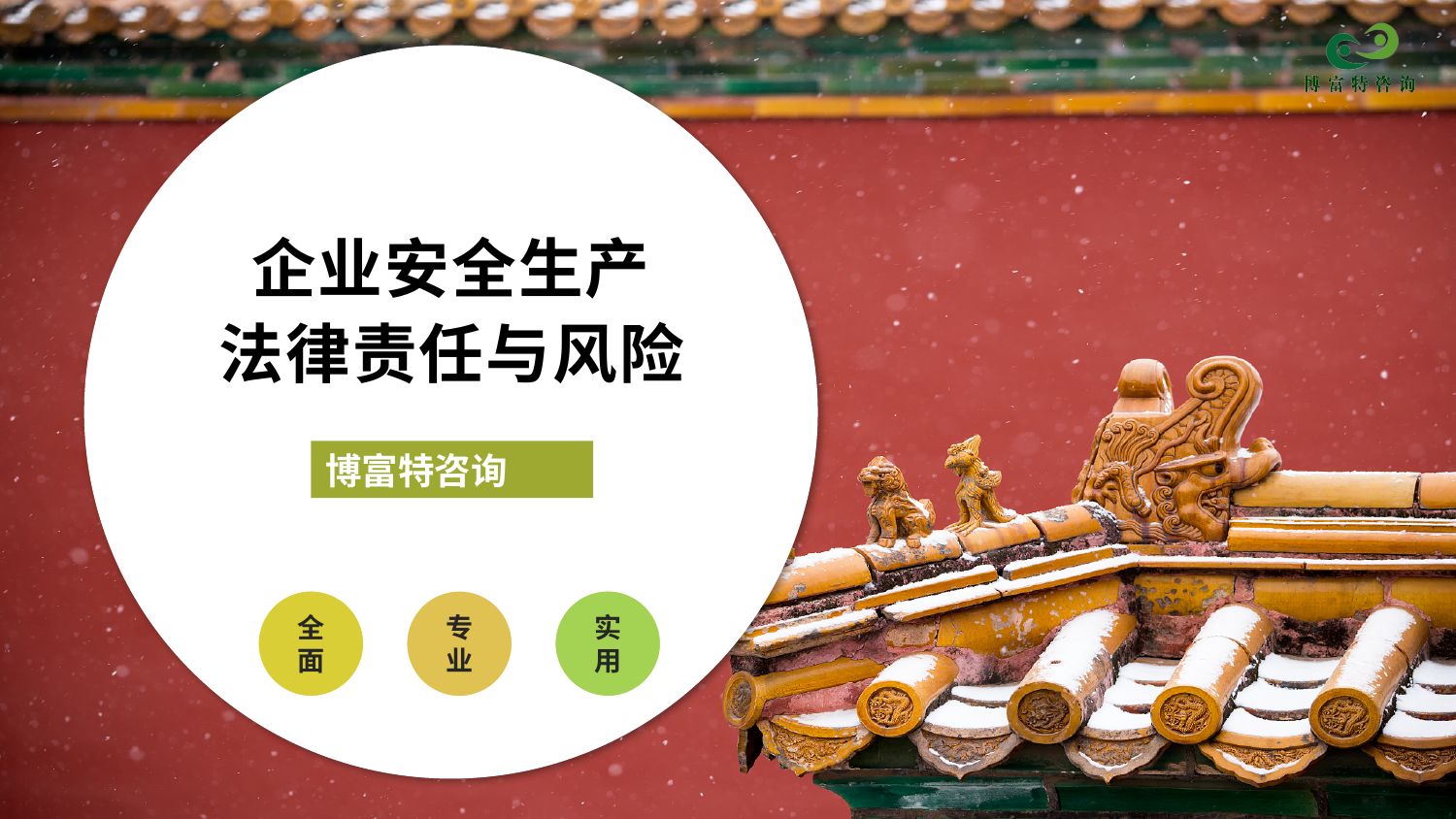

# 企业安全生产 法律责任与风险
博富特咨询
全面
实用
专业